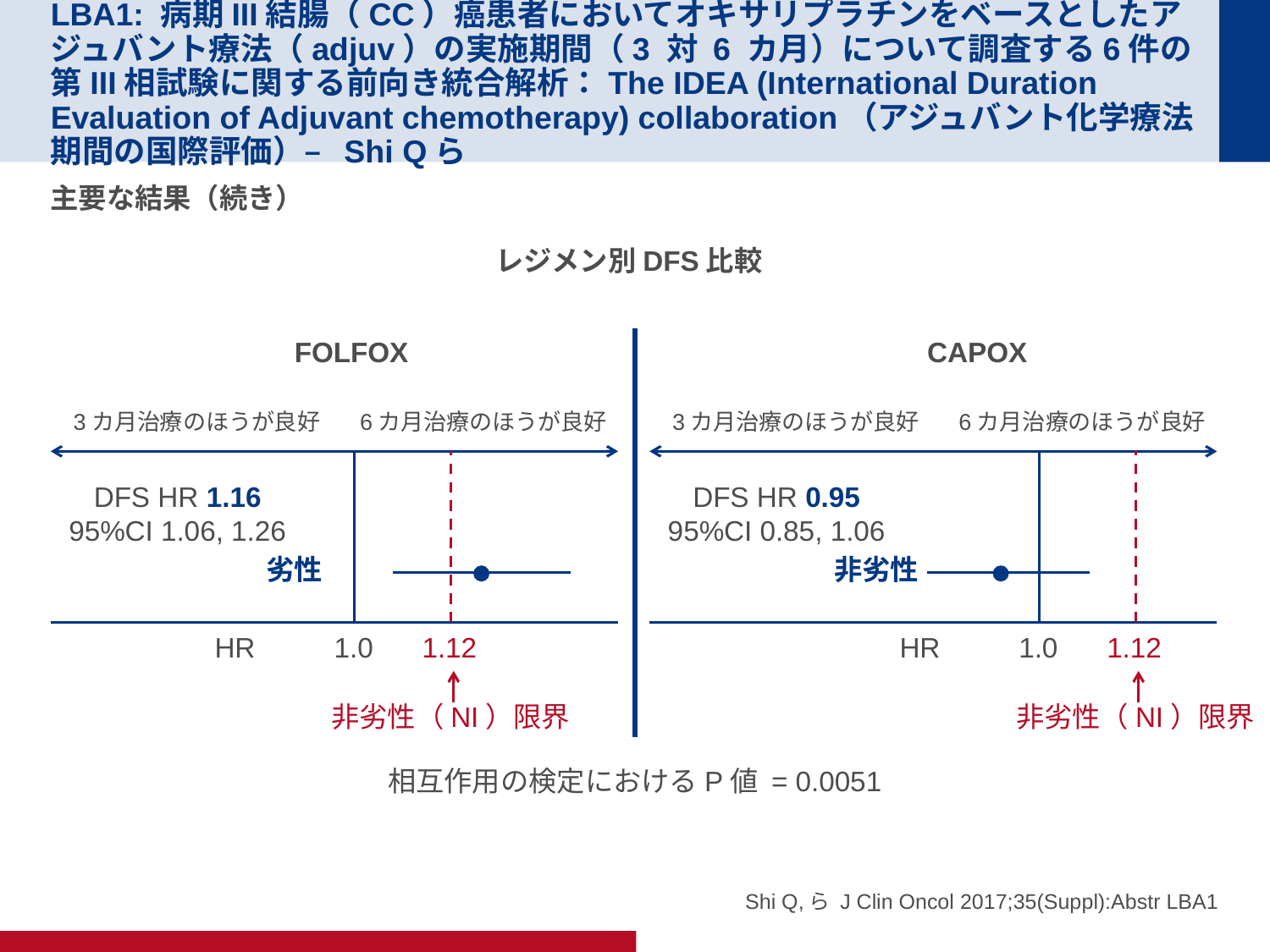

# LBA1: 病期III結腸（CC）癌患者においてオキサリプラチンをベースとしたアジュバント療法（adjuv）の実施期間（3 対 6 カ月）について調査する6件の第III相試験に関する前向き統合解析：The IDEA (International Duration Evaluation of Adjuvant chemotherapy) collaboration（アジュバント化学療法期間の国際評価）–  Shi Qら
主要な結果（続き）
レジメン別DFS比較
FOLFOX
3カ月治療のほうが良好
6カ月治療のほうが良好
DFS HR 1.16
95%CI 1.06, 1.26
劣性

HR	1.0	1.12
非劣性（NI）限界
CAPOX
3カ月治療のほうが良好
6カ月治療のほうが良好
DFS HR 0.95
95%CI 0.85, 1.06
非劣性

HR	1.0	1.12
非劣性（NI）限界
相互作用の検定におけるP値 = 0.0051
Shi Q,ら J Clin Oncol 2017;35(Suppl):Abstr LBA1